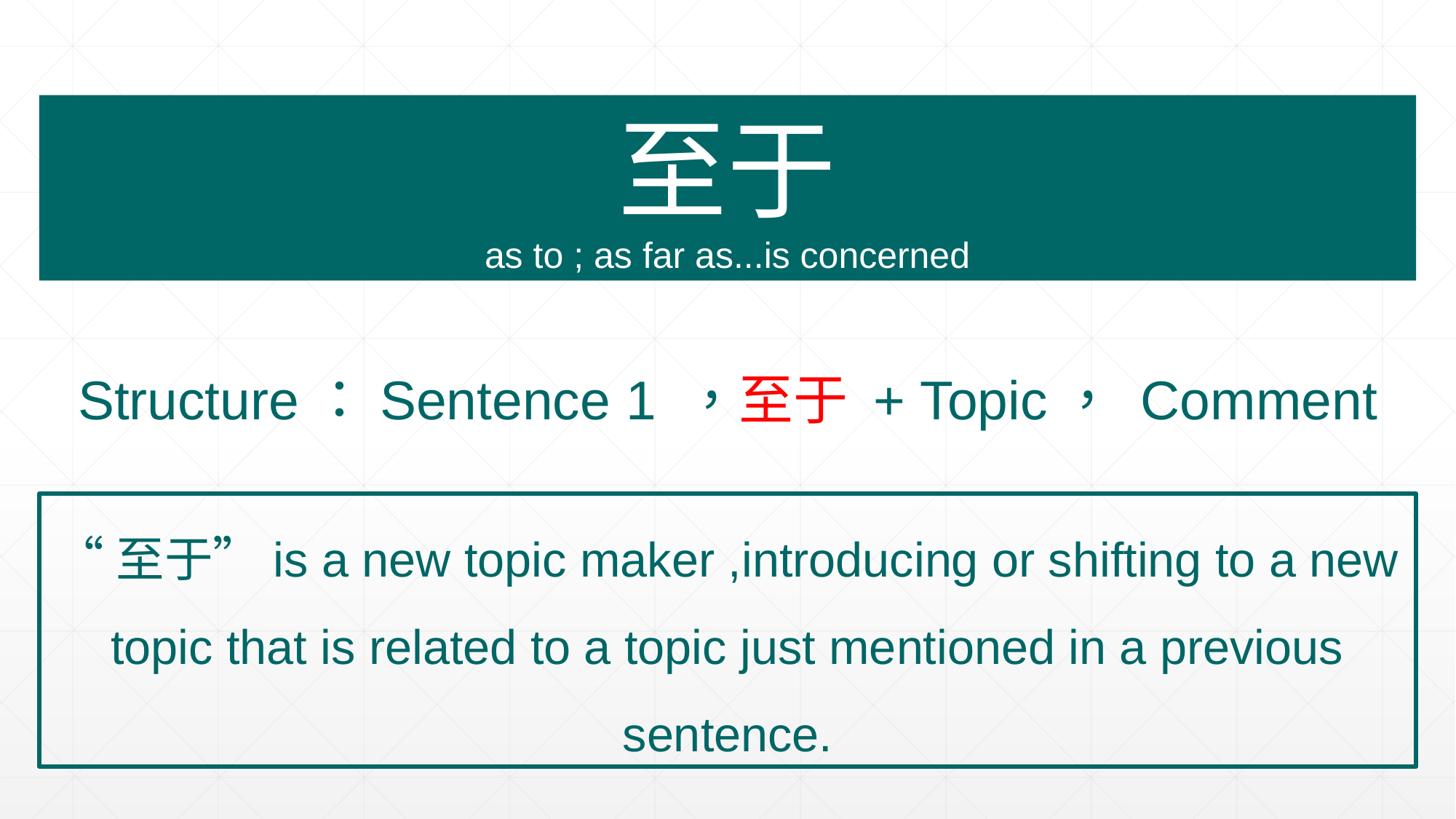

至于
as to ; as far as...is concerned
Structure：Sentence 1 ，至于 + Topic， Comment
“至于”is a new topic maker ,introducing or shifting to a new topic that is related to a topic just mentioned in a previous sentence.